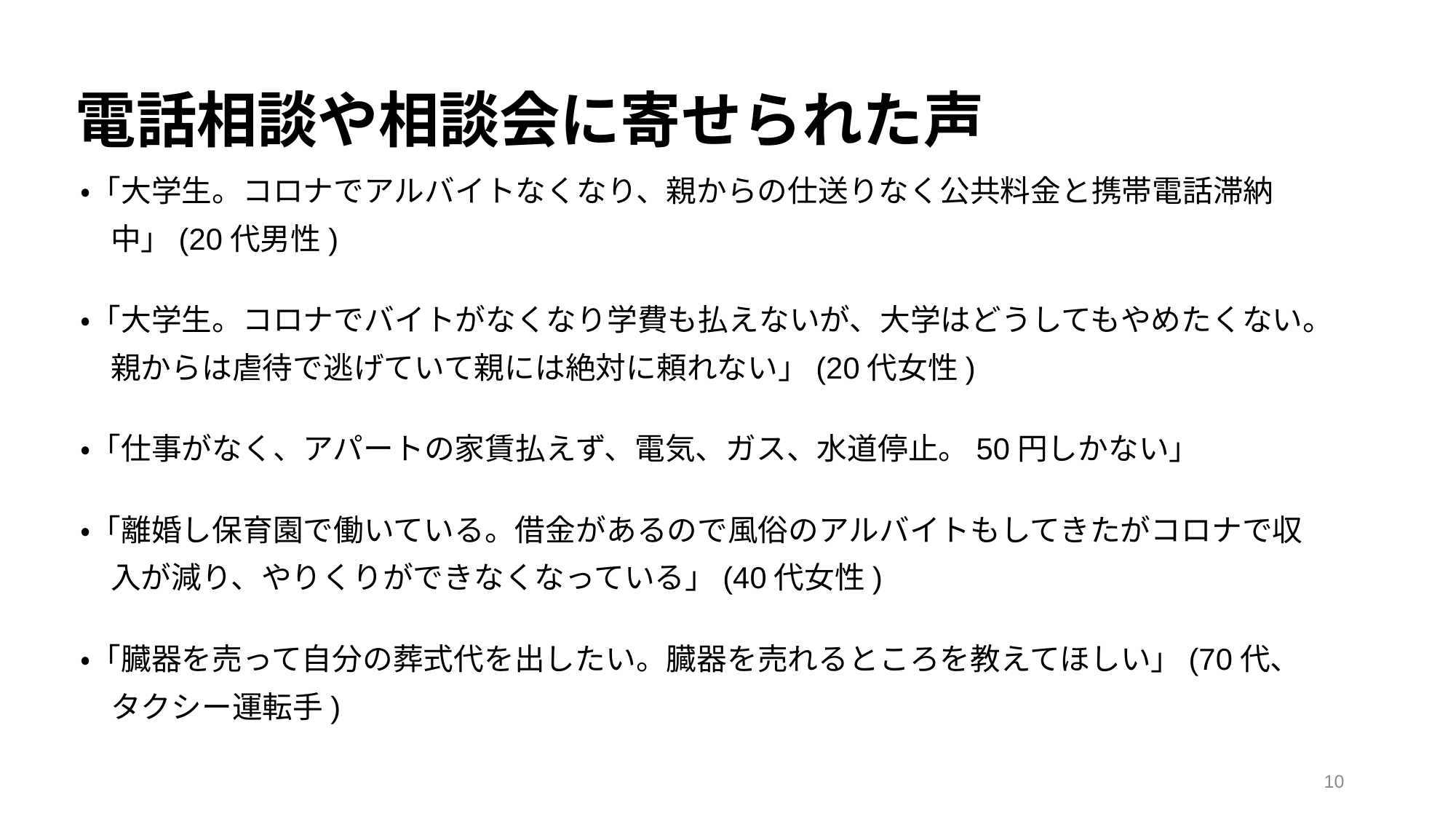

# 電話相談や相談会に寄せられた声
・「大学生。コロナでアルバイトなくなり、親からの仕送りなく公共料金と携帯電話滞納
　中」(20代男性)

・「大学生。コロナでバイトがなくなり学費も払えないが、大学はどうしてもやめたくない。
　親からは虐待で逃げていて親には絶対に頼れない」(20代女性)

・「仕事がなく、アパートの家賃払えず、電気、ガス、水道停止。50円しかない」

・「離婚し保育園で働いている。借金があるので風俗のアルバイトもしてきたがコロナで収
　入が減り、やりくりができなくなっている」(40代女性)

・「臓器を売って自分の葬式代を出したい。臓器を売れるところを教えてほしい」(70代、
　タクシー運転手)

10